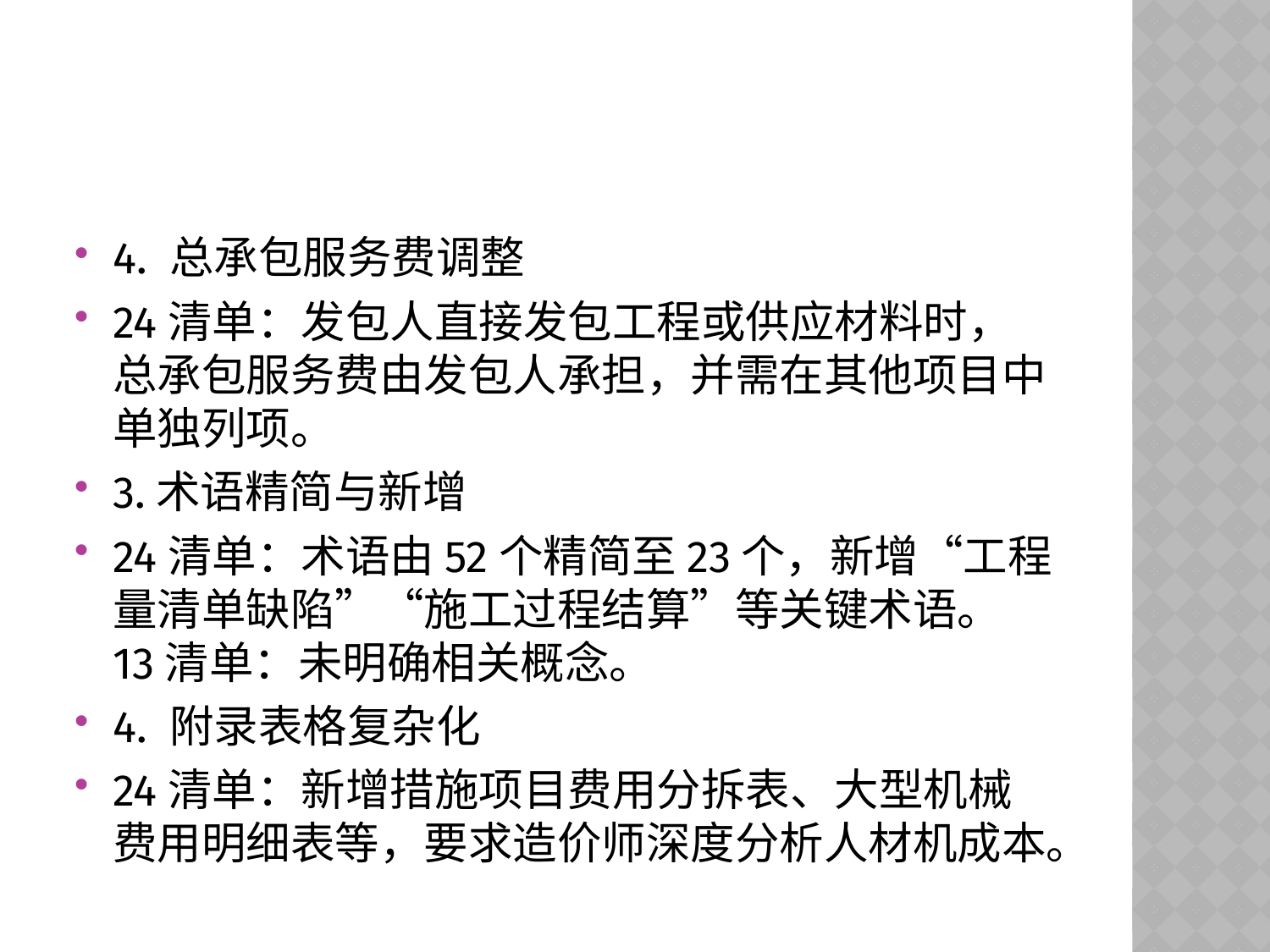

#
4. 总承包服务费调整
24清单：发包人直接发包工程或供应材料时，总承包服务费由发包人承担，并需在其他项目中单独列项。
3.术语精简与新增
24清单：术语由52个精简至23个，新增“工程量清单缺陷”“施工过程结算”等关键术语。     13清单：未明确相关概念。
4. 附录表格复杂化
24清单：新增措施项目费用分拆表、大型机械费用明细表等，要求造价师深度分析人材机成本。